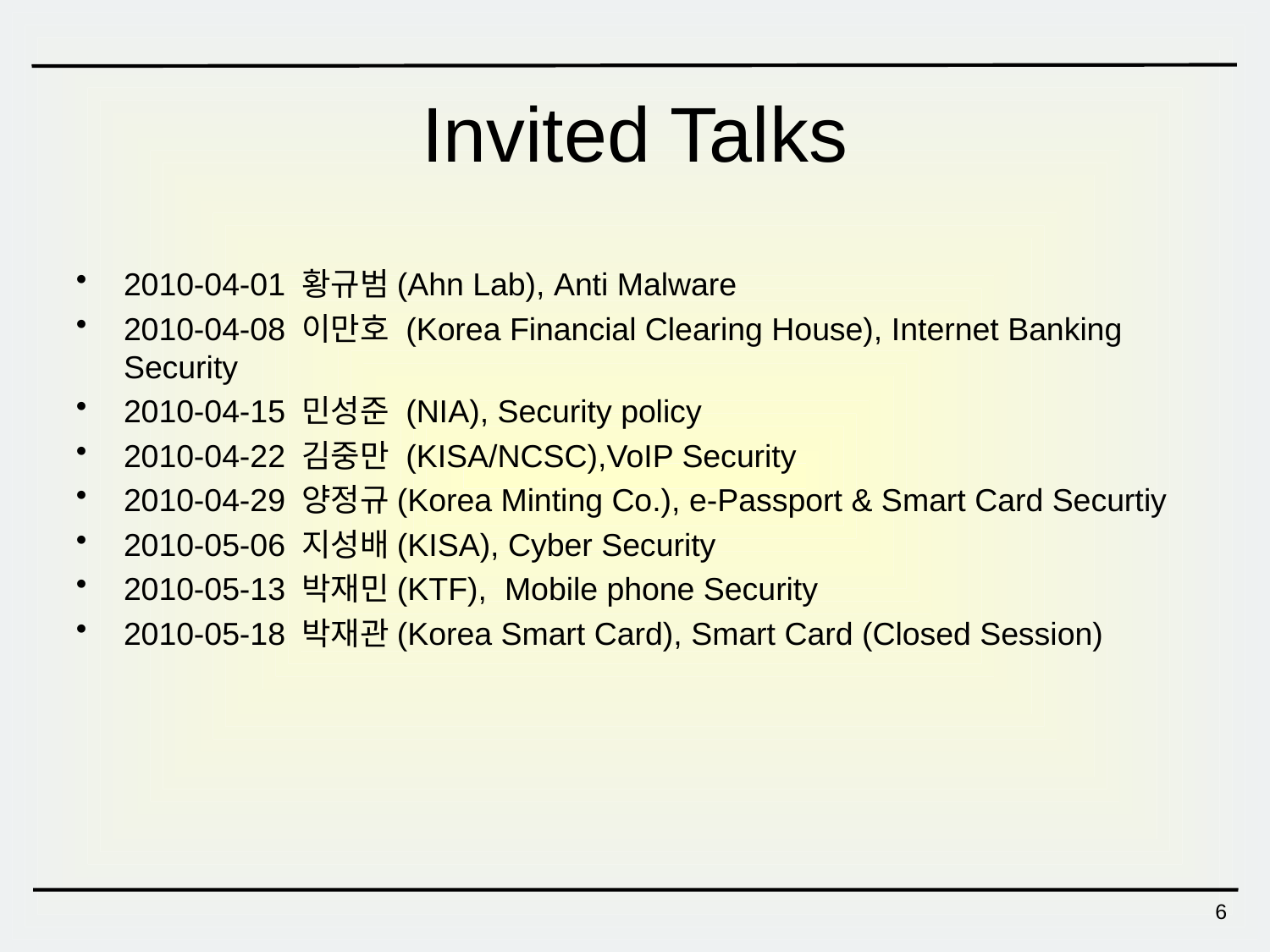

# Invited Talks

2010-04-01 황규범(Ahn Lab), Anti Malware
2010-04-08 이만호 (Korea Financial Clearing House), Internet Banking Security
2010-04-15 민성준 (NIA), Security policy
2010-04-22 김중만 (KISA/NCSC),VoIP Security
2010-04-29 양정규(Korea Minting Co.), e-Passport & Smart Card Securtiy
2010-05-06 지성배(KISA), Cyber Security
2010-05-13 박재민(KTF),  Mobile phone Security
2010-05-18 박재관(Korea Smart Card), Smart Card (Closed Session)
6